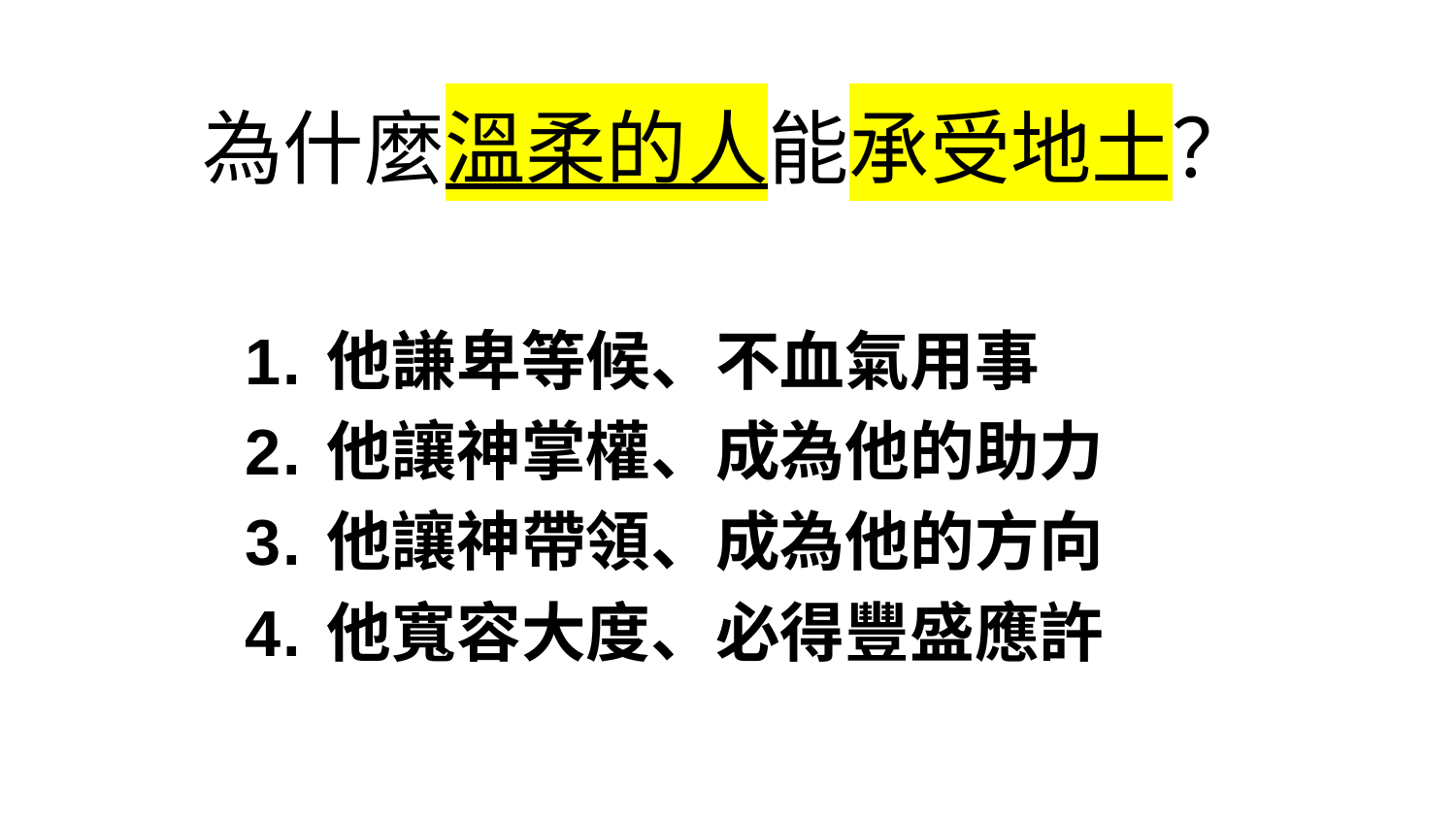

# 為什麼溫柔的人能承受地土？
他謙卑等候、不血氣用事
他讓神掌權、成為他的助力
他讓神帶領、成為他的方向
他寬容大度、必得豐盛應許